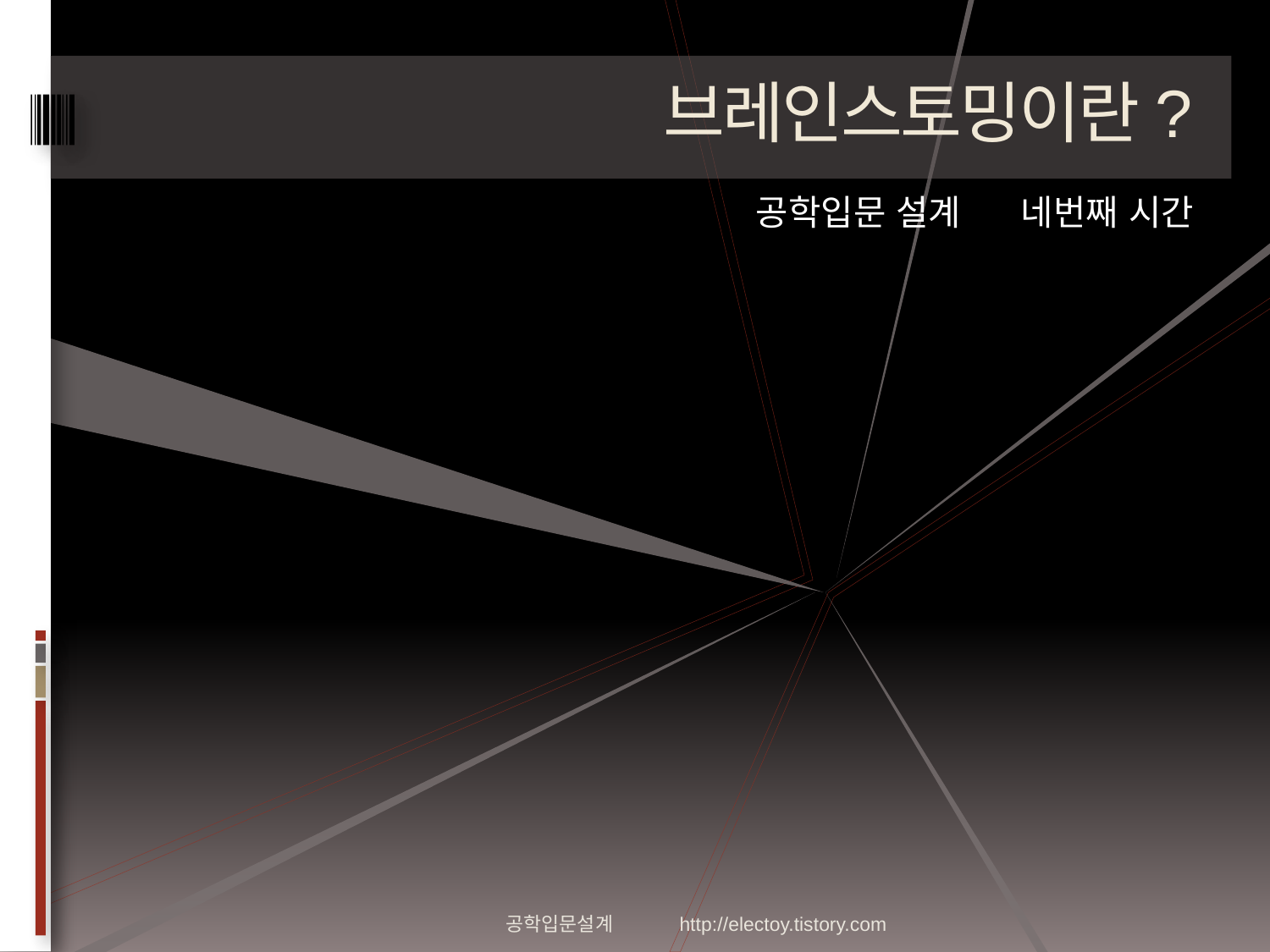

# 브레인스토밍이란?
공학입문 설계      네번째 시간
공학입문설계          http://electoy.tistory.com